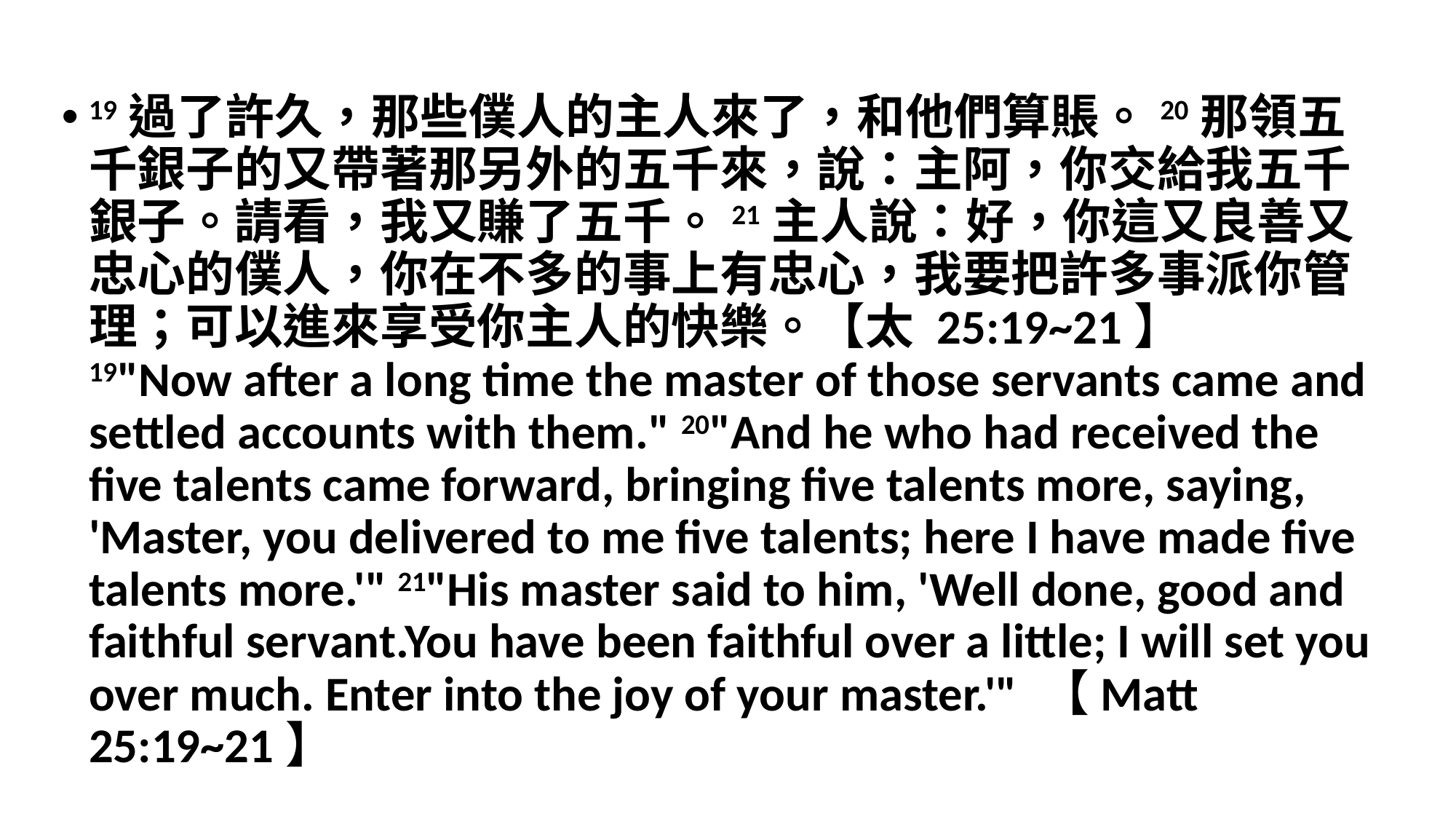

#
19過了許久，那些僕人的主人來了，和他們算賬。20那領五千銀子的又帶著那另外的五千來，說：主阿，你交給我五千銀子。請看，我又賺了五千。21主人說：好，你這又良善又忠心的僕人，你在不多的事上有忠心，我要把許多事派你管理；可以進來享受你主人的快樂。【太 25:19~21】
19"Now after a long time the master of those servants came and settled accounts with them." 20"And he who had received the five talents came forward, bringing five talents more, saying, 'Master, you delivered to me five talents; here I have made five talents more.'" 21"His master said to him, 'Well done, good and faithful servant.You have been faithful over a little; I will set you over much. Enter into the joy of your master.'" 【Matt 25:19~21】